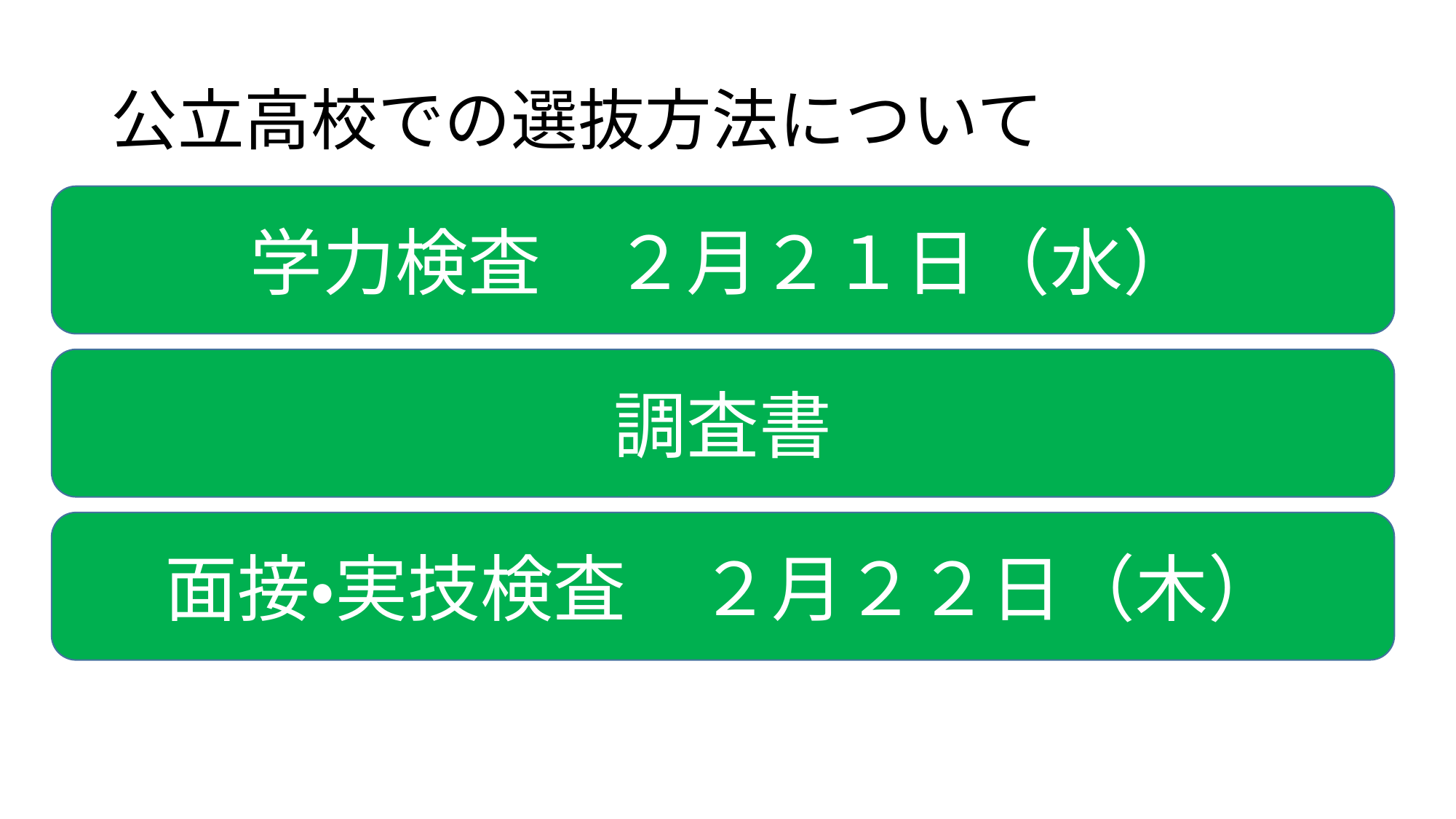

# 公立高校での選抜方法について
学力検査　２月２１日（水）
調査書
面接・実技検査　２月２２日（木）